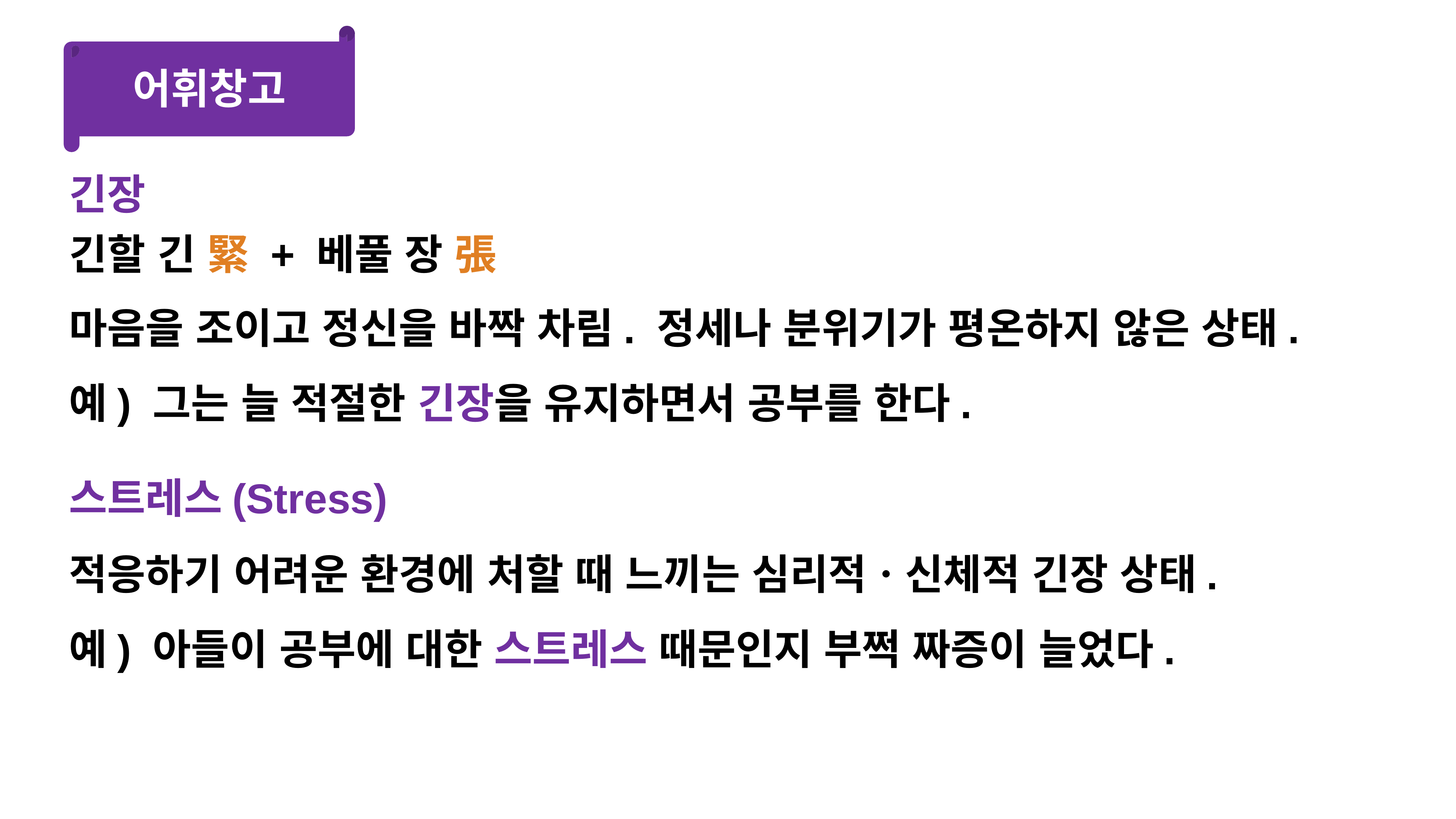

어휘창고
긴장
긴할 긴 緊 + 베풀 장 張
마음을 조이고 정신을 바짝 차림. 정세나 분위기가 평온하지 않은 상태.
예) 그는 늘 적절한 긴장을 유지하면서 공부를 한다.
스트레스(Stress)
적응하기 어려운 환경에 처할 때 느끼는 심리적ㆍ신체적 긴장 상태.
예) 아들이 공부에 대한 스트레스 때문인지 부쩍 짜증이 늘었다.